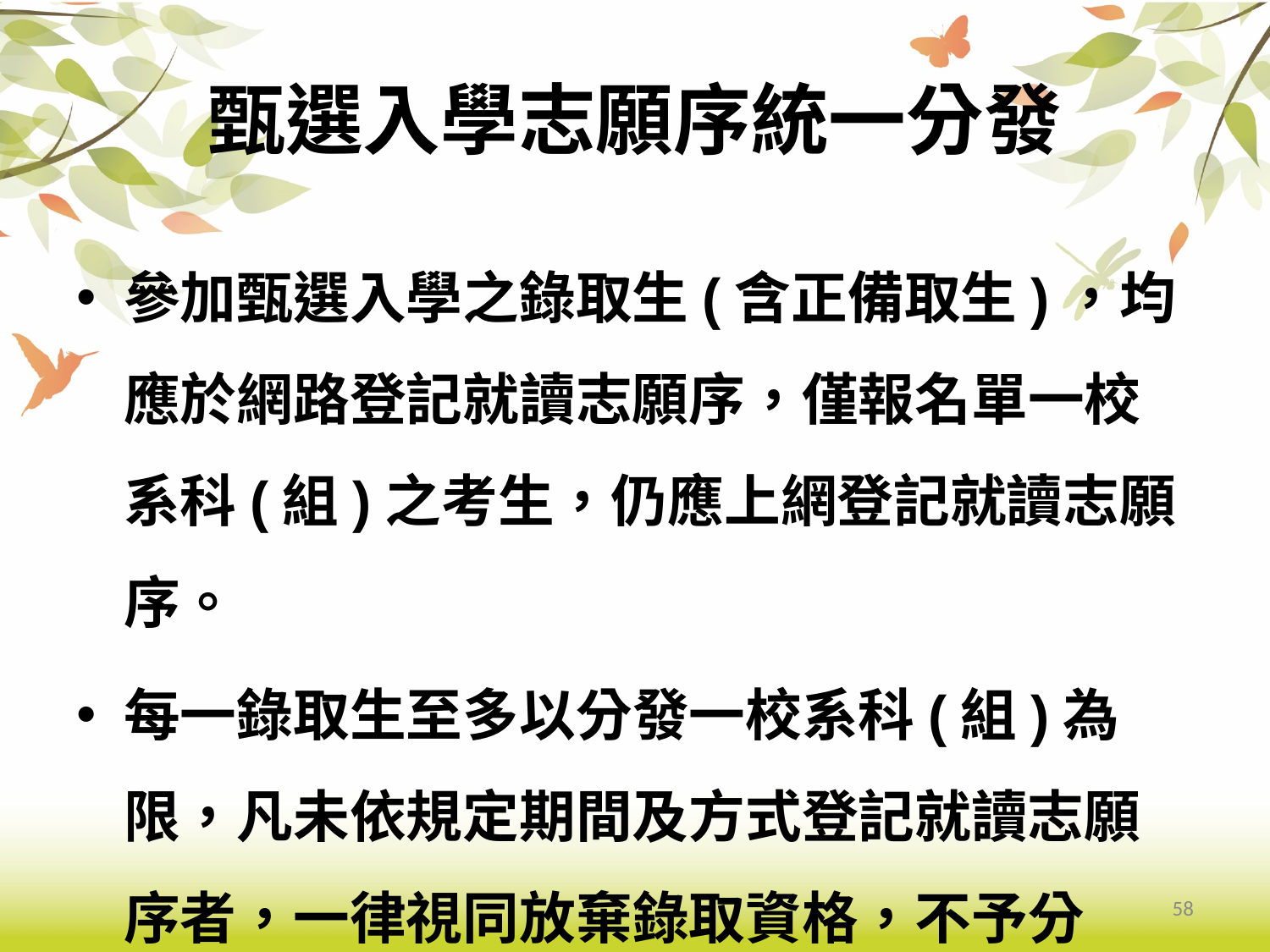

# 甄選入學志願序統一分發
參加甄選入學之錄取生(含正備取生)，均應於網路登記就讀志願序，僅報名單一校系科(組)之考生，仍應上網登記就讀志願序。
每一錄取生至多以分發一校系科(組)為限，凡未依規定期間及方式登記就讀志願序者，一律視同放棄錄取資格，不予分發。
58